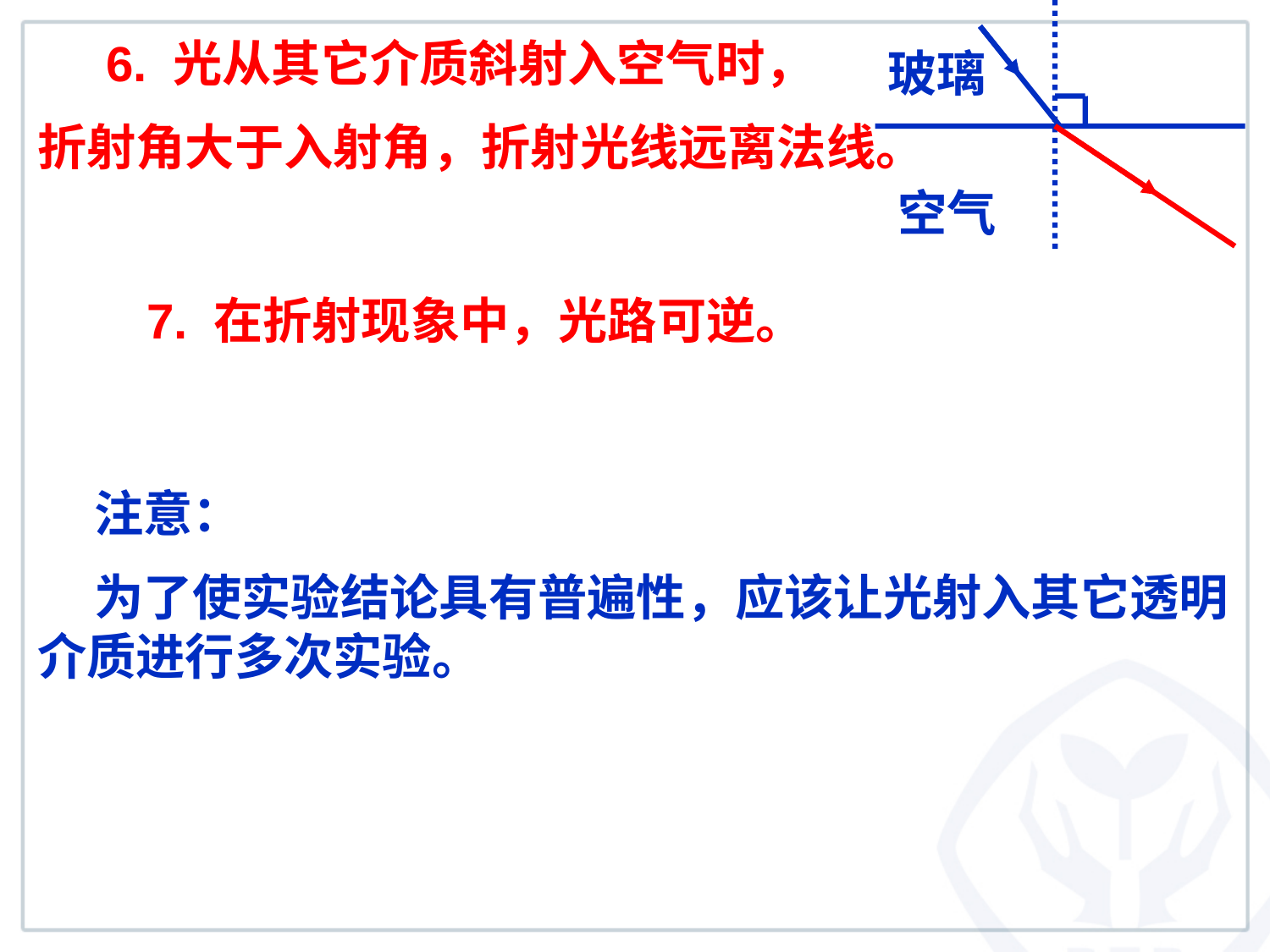

6. 光从其它介质斜射入空气时，
折射角大于入射角，折射光线远离法线。

玻璃

空气

       7. 在折射现象中，光路可逆。
    注意：
    为了使实验结论具有普遍性，应该让光射入其它透明介质进行多次实验。